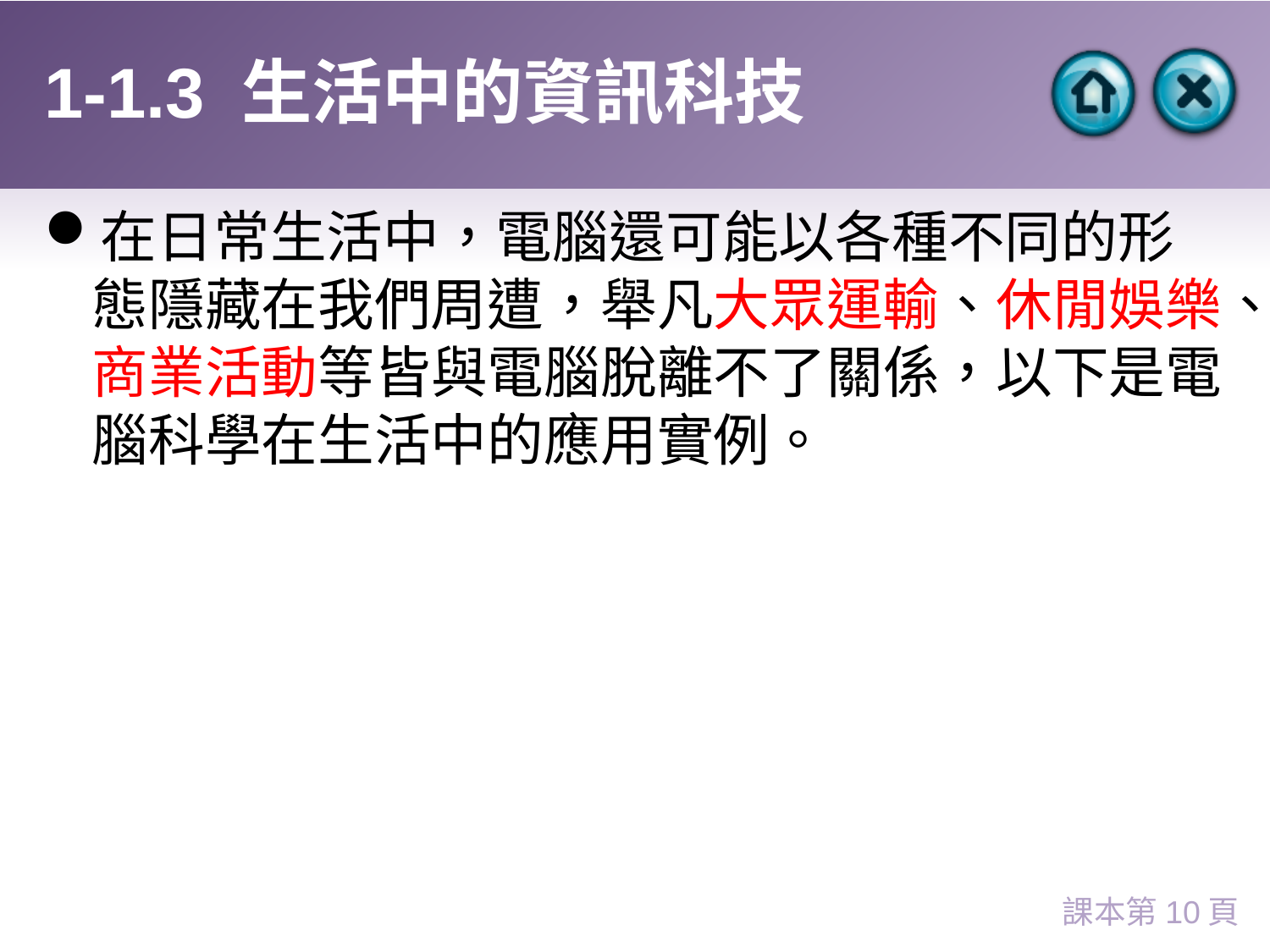

# 1-1.3 生活中的資訊科技
在日常生活中，電腦還可能以各種不同的形態隱藏在我們周遭，舉凡大眾運輸、休閒娛樂、商業活動等皆與電腦脫離不了關係，以下是電腦科學在生活中的應用實例。
課本第10頁